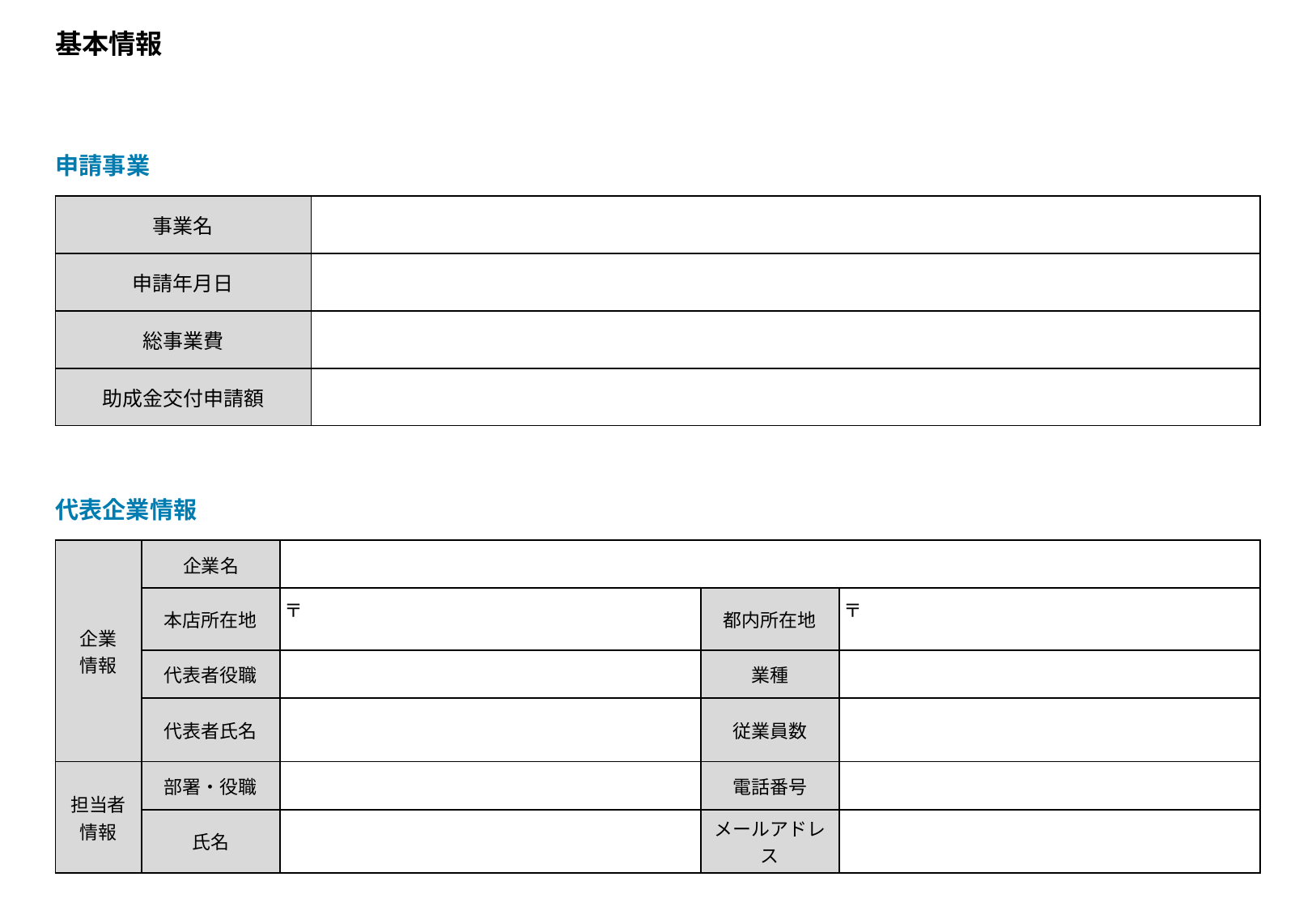

基本情報
申請事業
| 事業名 |  |
| --- | --- |
| 申請年月日 |  |
| 総事業費 |  |
| 助成金交付申請額 |  |
代表企業情報
| 企業 情報 | 企業名 |  |  |  |
| --- | --- | --- | --- | --- |
|  | 本店所在地 | 〒 | 都内所在地 | 〒 |
|  | 代表者役職 |  | 業種 |  |
|  | 代表者氏名 |  | 従業員数 |  |
| 担当者 情報 | 部署・役職 |  | 電話番号 |  |
|  | 氏名 |  | メールアドレス |  |